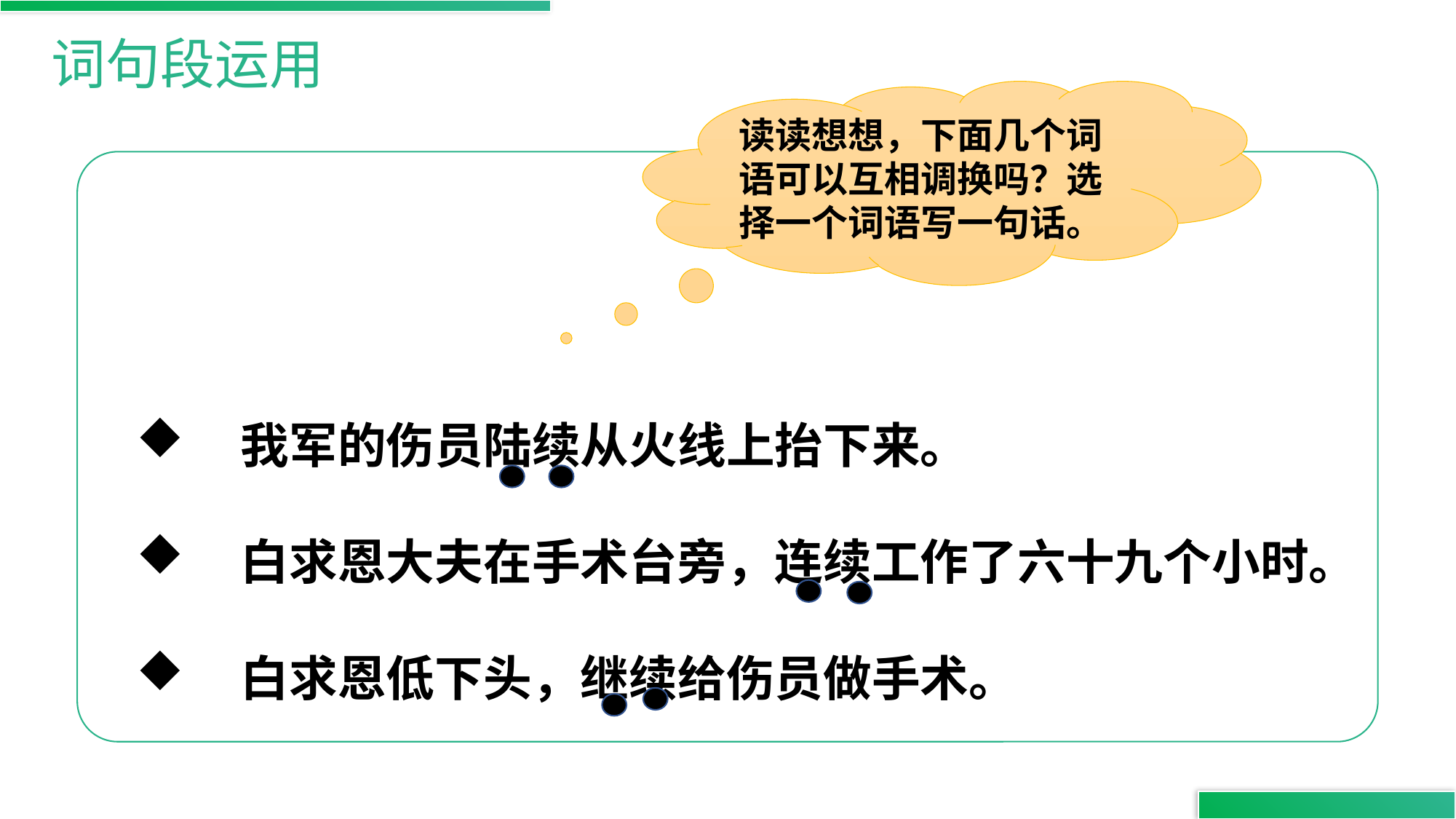

词句段运用
读读想想，下面几个词语可以互相调换吗？选择一个词语写一句话。
 我军的伤员陆续从火线上抬下来。
 白求恩大夫在手术台旁，连续工作了六十九个小时。
 白求恩低下头，继续给伤员做手术。